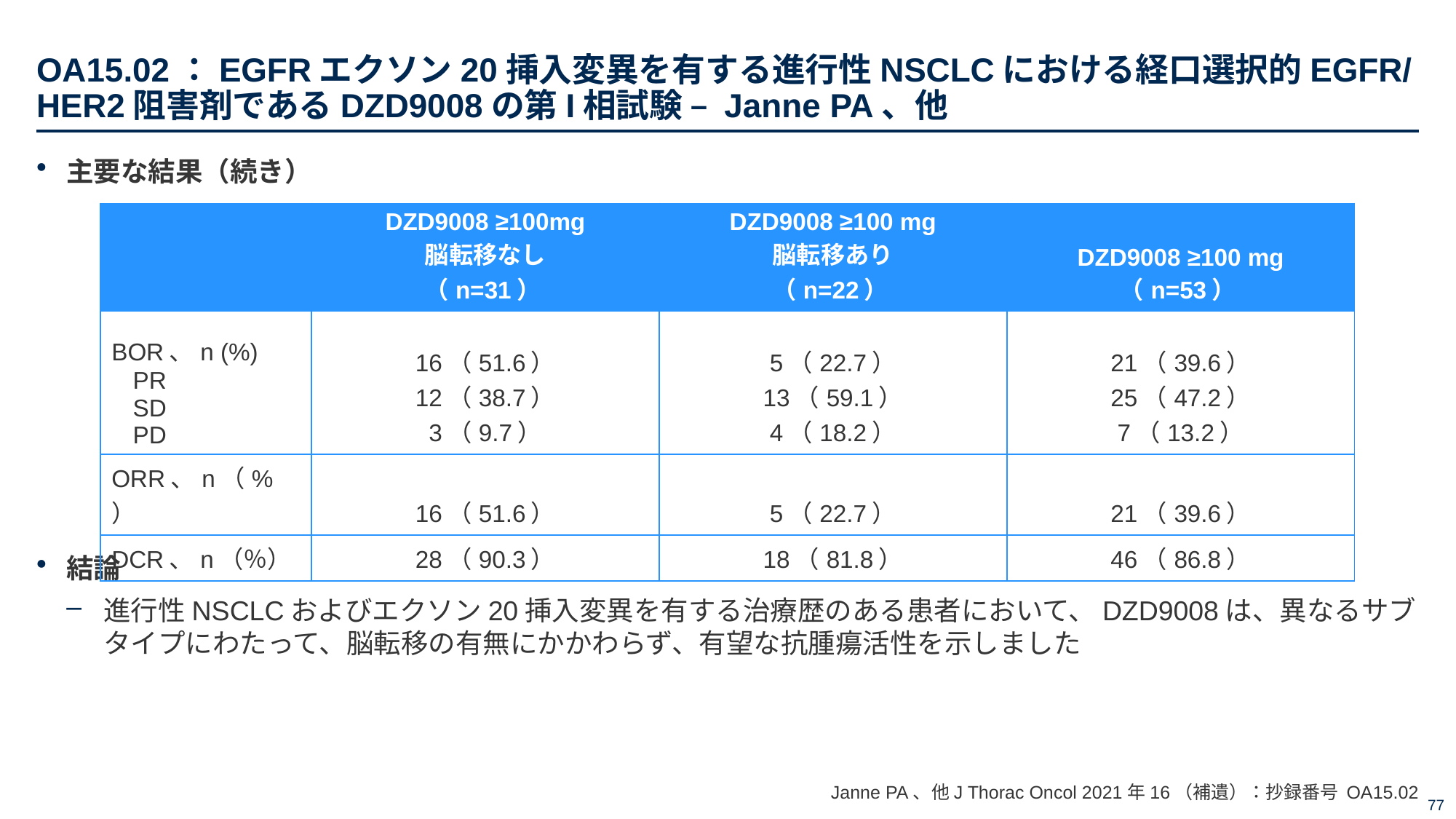

# OA15.02：EGFRエクソン20挿入変異を有する進行性NSCLCにおける経口選択的EGFR/ HER2阻害剤であるDZD9008の第I相試験 – Janne PA、他
主要な結果（続き）
結論
進行性NSCLCおよびエクソン20挿入変異を有する治療歴のある患者において、DZD9008は、異なるサブタイプにわたって、脳転移の有無にかかわらず、有望な抗腫瘍活性を示しました
|  | DZD9008 ≥100mg 脳転移なし （n=31） | DZD9008 ≥100 mg 脳転移あり （n=22） | DZD9008 ≥100 mg （n=53） |
| --- | --- | --- | --- |
| BOR、n (%) PR SD PD | 16（51.6） 12（38.7） 3（9.7） | 5（22.7） 13（59.1） 4（18.2） | 21（39.6） 25（47.2） 7（13.2） |
| ORR、n（%） | 16（51.6） | 5（22.7） | 21（39.6） |
| DCR、n（％） | 28（90.3） | 18（81.8） | 46（86.8） |
Janne PA、他J Thorac Oncol 2021年16（補遺）：抄録番号 OA15.02